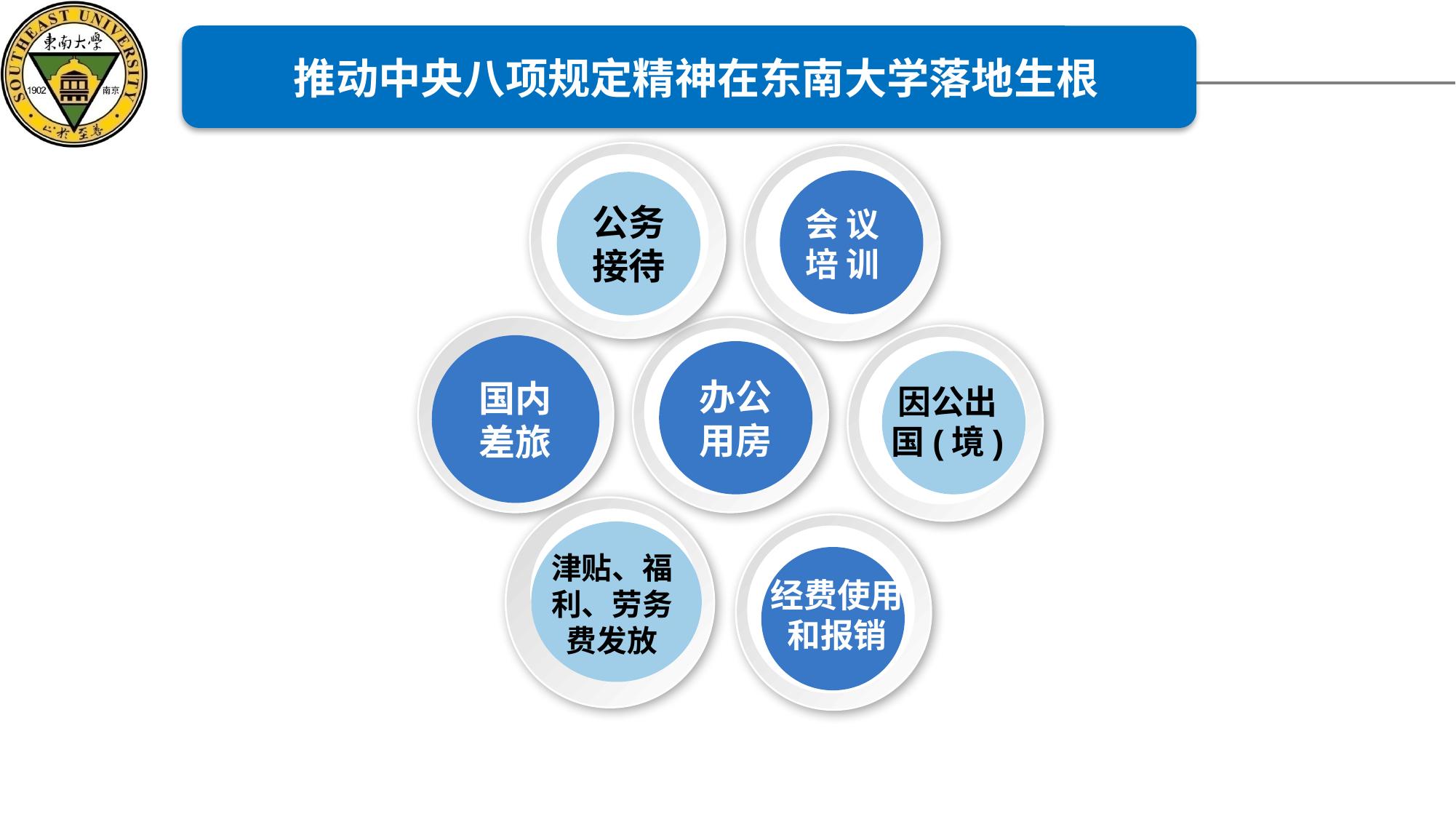

推动中央八项规定精神在东南大学落地生根
推动中央八项规定精神在东南大学落地生根

公务
接待
会 议
培 训

国内差旅

办公用房

因公出
国(境)

津贴、福
利、劳务
费发放

经费使用
和报销